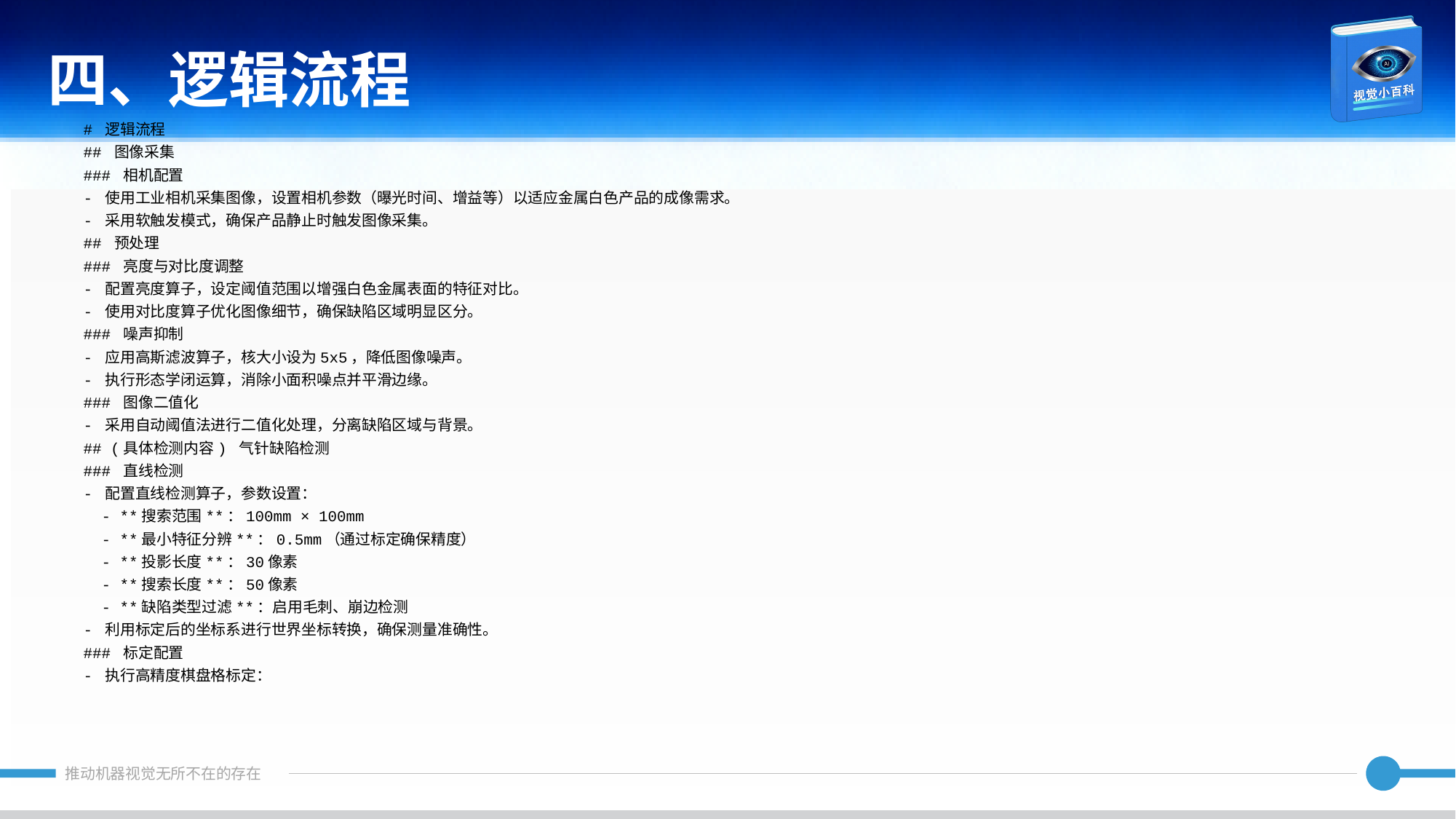

四、逻辑流程

# 逻辑流程
## 图像采集
### 相机配置
- 使用工业相机采集图像，设置相机参数（曝光时间、增益等）以适应金属白色产品的成像需求。
- 采用软触发模式，确保产品静止时触发图像采集。
## 预处理
### 亮度与对比度调整
- 配置亮度算子，设定阈值范围以增强白色金属表面的特征对比。
- 使用对比度算子优化图像细节，确保缺陷区域明显区分。
### 噪声抑制
- 应用高斯滤波算子，核大小设为5x5，降低图像噪声。
- 执行形态学闭运算，消除小面积噪点并平滑边缘。
### 图像二值化
- 采用自动阈值法进行二值化处理，分离缺陷区域与背景。
## (具体检测内容) 气针缺陷检测
### 直线检测
- 配置直线检测算子，参数设置：
  - **搜索范围**：100mm × 100mm
  - **最小特征分辨**：0.5mm（通过标定确保精度）
  - **投影长度**：30像素
  - **搜索长度**：50像素
  - **缺陷类型过滤**：启用毛刺、崩边检测
- 利用标定后的坐标系进行世界坐标转换，确保测量准确性。
### 标定配置
- 执行高精度棋盘格标定：
9